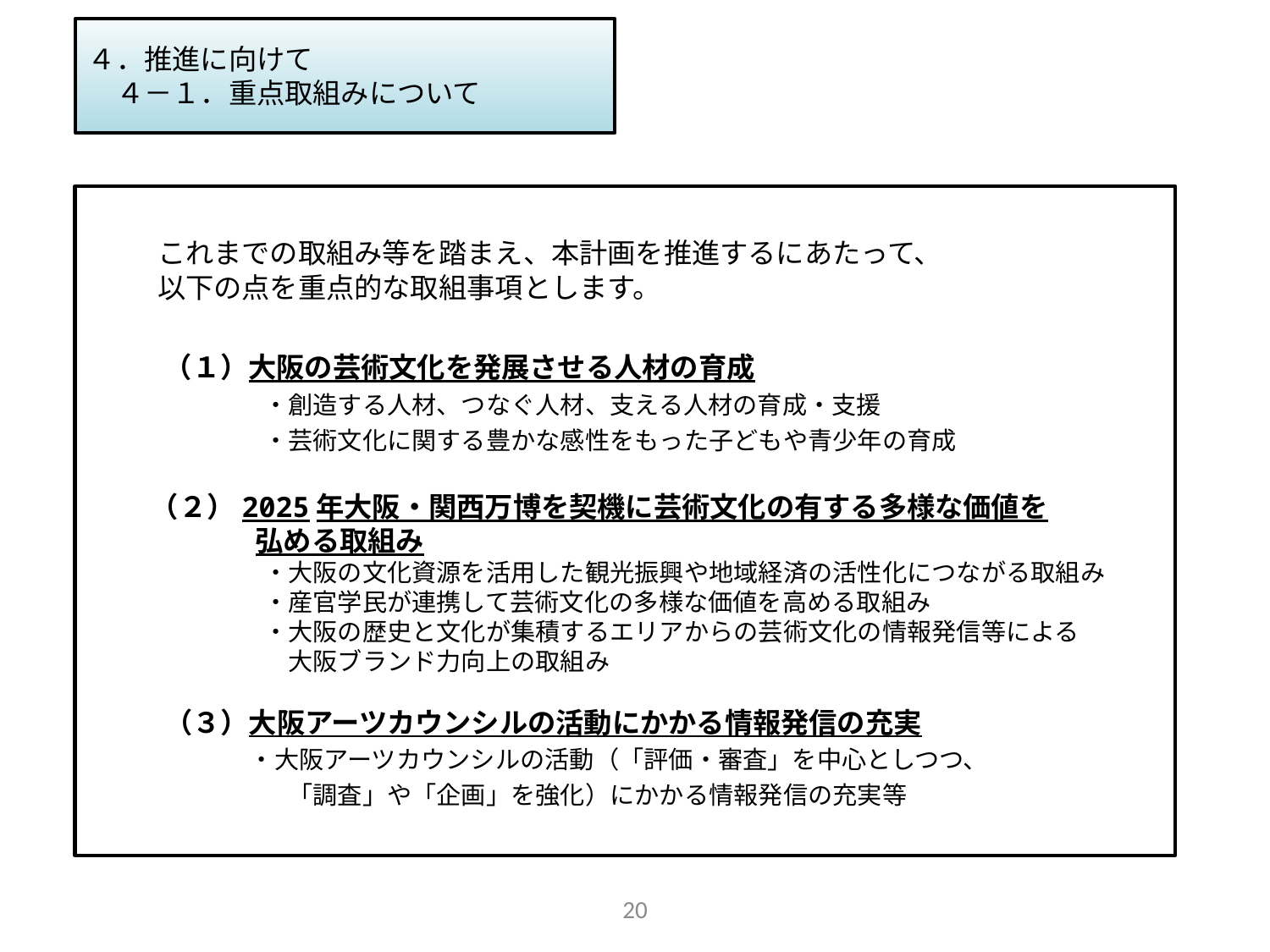

# ４．推進に向けて 　４－１．重点取組みについて

これまでの取組み等を踏まえ、本計画を推進するにあたって、
以下の点を重点的な取組事項とします。

　　（１）大阪の芸術文化を発展させる人材の育成
　　　　　　・創造する人材、つなぐ人材、支える人材の育成・支援
　　　　　　・芸術文化に関する豊かな感性をもった子どもや青少年の育成

　  （２）2025年大阪・関西万博を契機に芸術文化の有する多様な価値を
　　　　　弘める取組み
　　　　　　・大阪の文化資源を活用した観光振興や地域経済の活性化につながる取組み
　　　　　　・産官学民が連携して芸術文化の多様な価値を高める取組み
　　　　　　・大阪の歴史と文化が集積するエリアからの芸術文化の情報発信等による
　　　　　　　大阪ブランド力向上の取組み

　　（３）大阪アーツカウンシルの活動にかかる情報発信の充実
　　  　　　・大阪アーツカウンシルの活動（「評価・審査」を中心としつつ、
　　　　　　　「調査」や「企画」を強化）にかかる情報発信の充実等

20